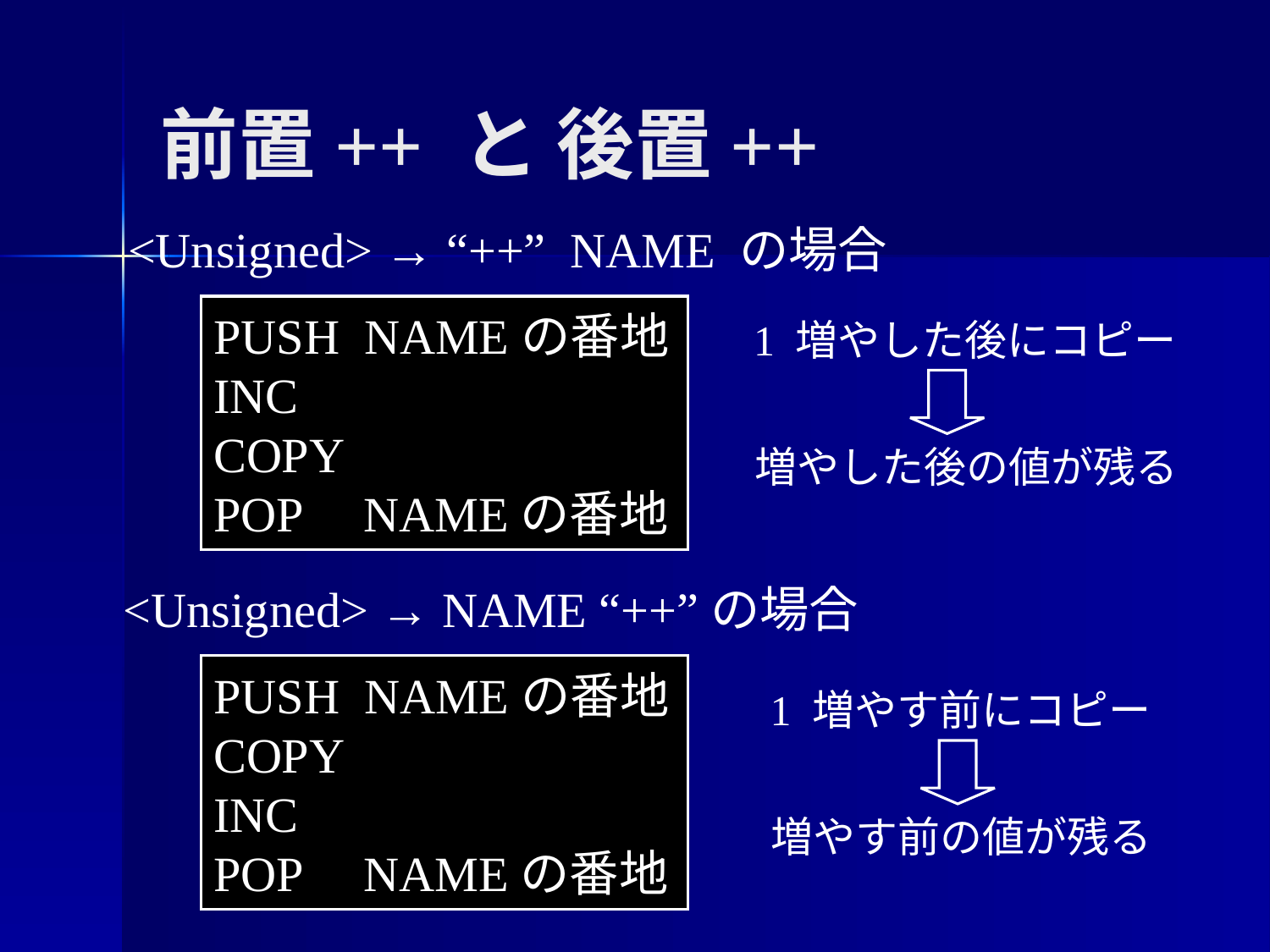

前置++ と 後置++
<Unsigned> → “++”  NAME の場合
PUSH  NAMEの番地
INC
COPY
POP     NAMEの番地
1 増やした後にコピー

増やした後の値が残る
<Unsigned> → NAME “++”の場合
PUSH  NAMEの番地
COPY
INC
POP     NAMEの番地
1 増やす前にコピー

増やす前の値が残る